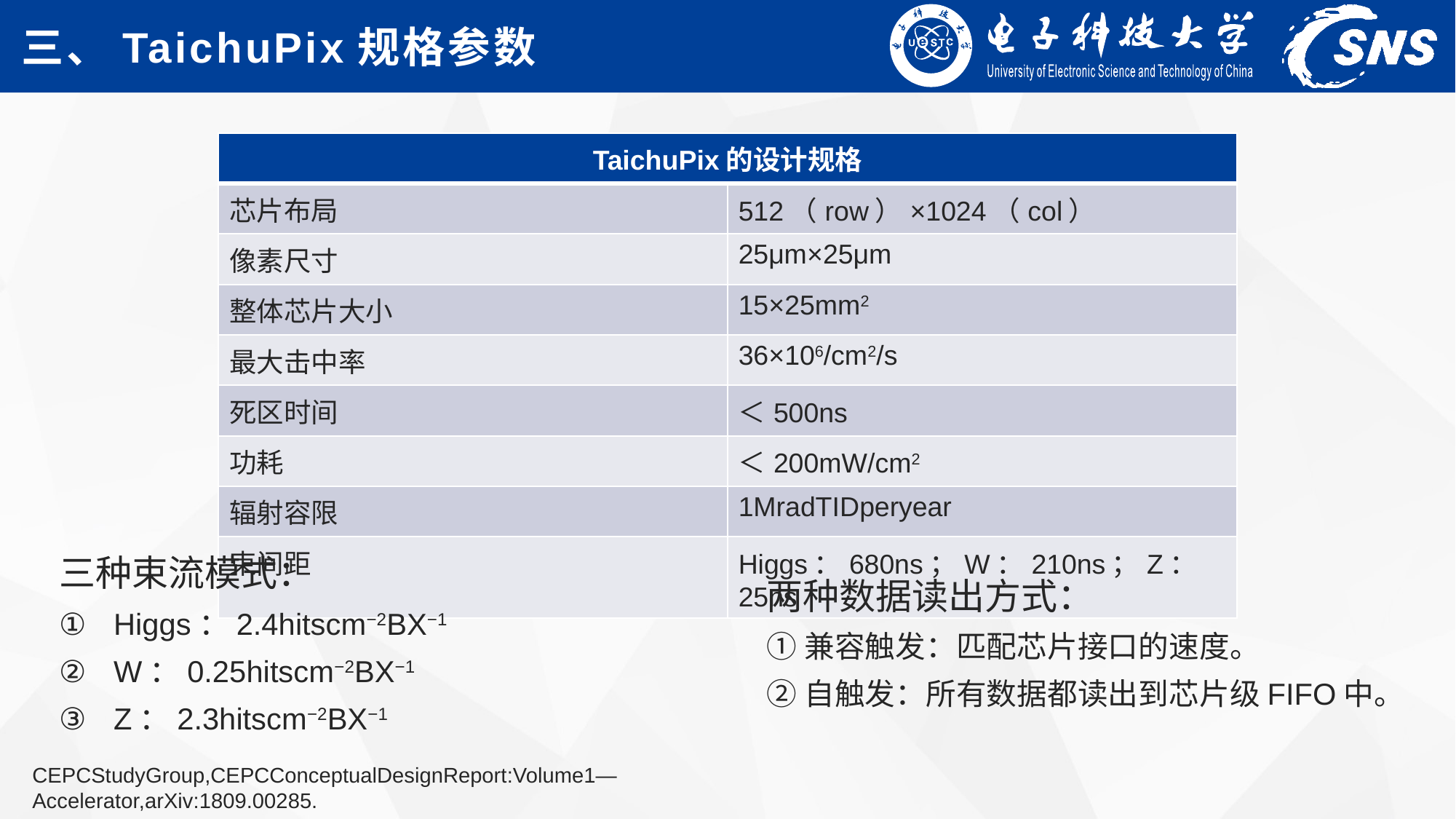

# 三、TaichuPix规格参数
| TaichuPix的设计规格 |  |
| --- | --- |
| 芯片布局 | 512（row）×1024（col） |
| 像素尺寸 | 25μm×25μm |
| 整体芯片大小 | 15×25mm2 |
| 最大击中率 | 36×106/cm2/s |
| 死区时间 | ＜500ns |
| 功耗 | ＜200mW/cm2 |
| 辐射容限 | 1MradTIDperyear |
| 束间距 | Higgs：680ns；W：210ns；Z：25ns |
三种束流模式：
Higgs：2.4hitscm−2BX−1
W：0.25hitscm−2BX−1
Z：2.3hitscm−2BX−1

两种数据读出方式：
①兼容触发：匹配芯片接口的速度。
②自触发：所有数据都读出到芯片级FIFO中。

CEPCStudyGroup,CEPCConceptualDesignReport:Volume1—Accelerator,arXiv:1809.00285.
22